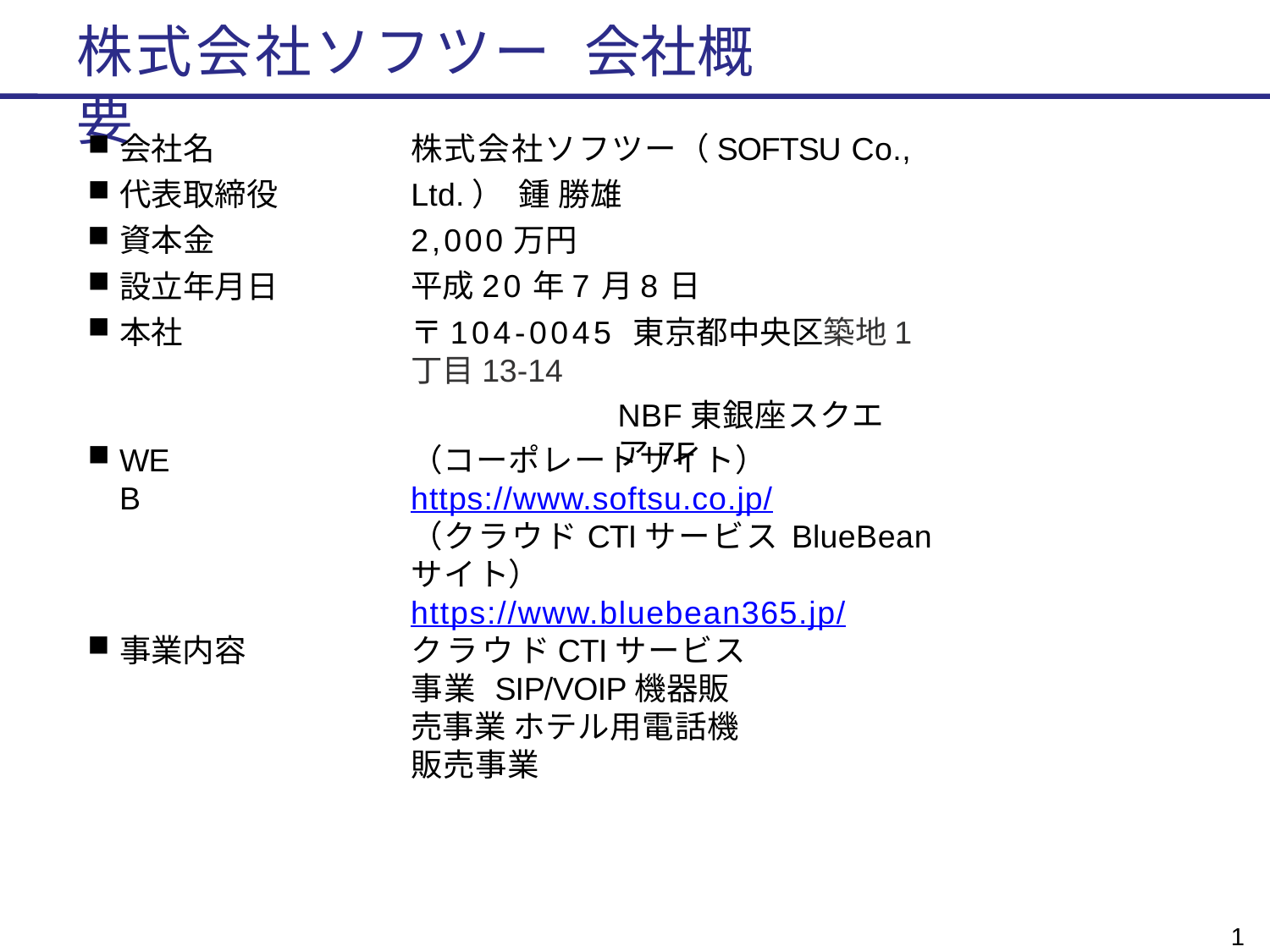

# 株式会社ソフツー	会社概要
会社名
代表取締役
資本金
設立年月日
本社
株式会社ソフツー（SOFTSU Co., Ltd.）  鍾 勝雄
2,000万円
平成20年7月8日
〒104-0045 東京都中央区築地1丁目13-14
NBF東銀座スクエア7F
WEB
（コーポレートサイト）
https://www.softsu.co.jp/
（クラウドCTIサービス	BlueBeanサイト）  https://www.bluebean365.jp/
事業内容
クラウドCTIサービス事業 SIP/VOIP機器販売事業 ホテル用電話機販売事業
1